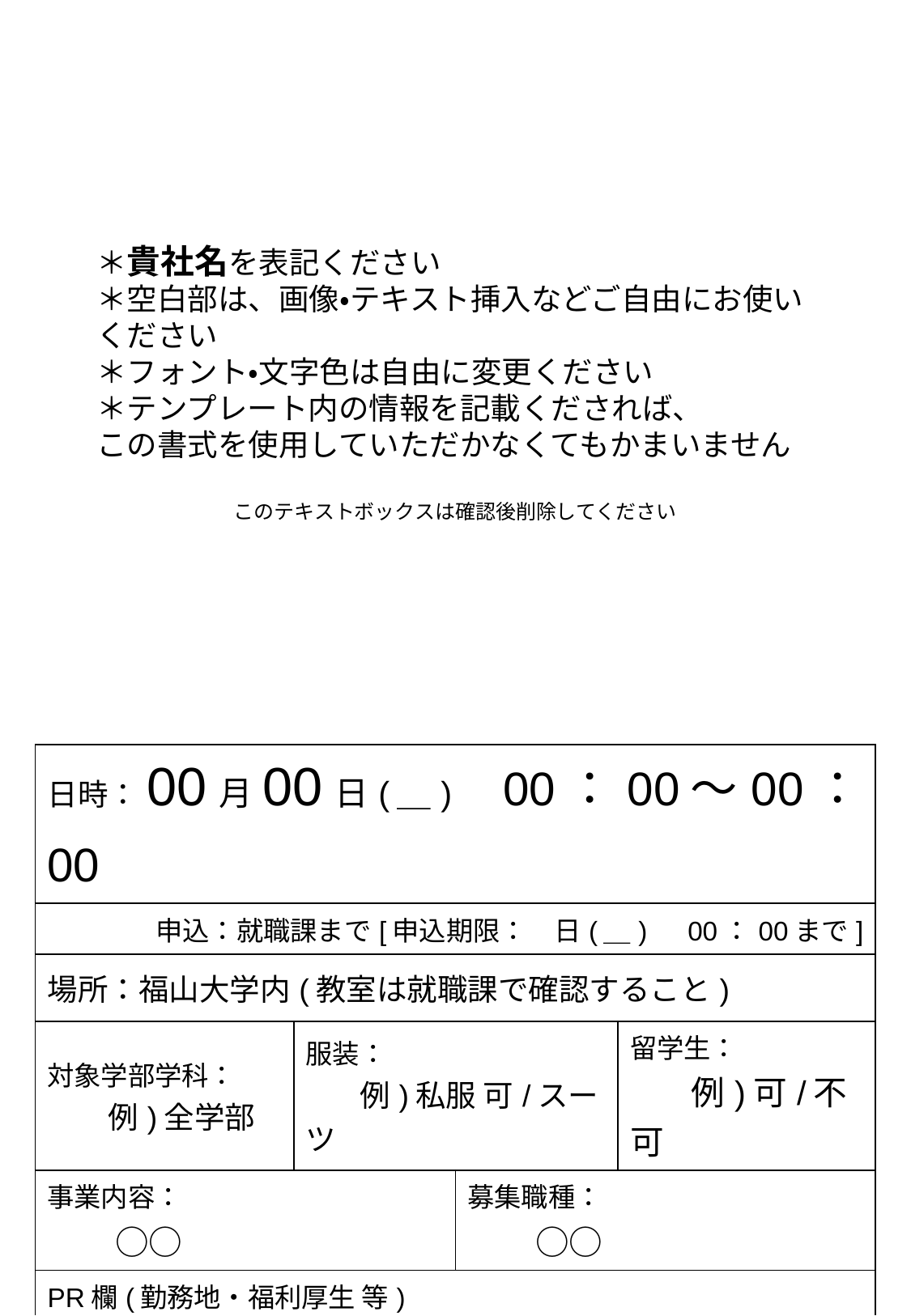

＊貴社名を表記ください
＊空白部は、画像・テキスト挿入などご自由にお使いください
＊フォント・文字色は自由に変更ください
＊テンプレート内の情報を記載くだされば、
この書式を使用していただかなくてもかまいません

このテキストボックスは確認後削除してください
| 日時：00月00日(＿)　00：00～00：00 |  |  |  |
| --- | --- | --- | --- |
| 申込：就職課まで[申込期限：　日(＿)　00：00まで] |  |  |  |
| 場所：福山大学内(教室は就職課で確認すること) |  |  |  |
| 対象学部学科： 　　例)全学部 | 服装： 　　例)私服 可/スーツ |  | 留学生： 　　例)可/不可 |
| 事業内容： 　　○○ |  | 募集職種： 　　○○ |  |
| PR欄(勤務地・福利厚生 等) 　　○○ |  |  |  |
| 担当者：所属　　・氏名　　(TEL: ) |  |  |  |